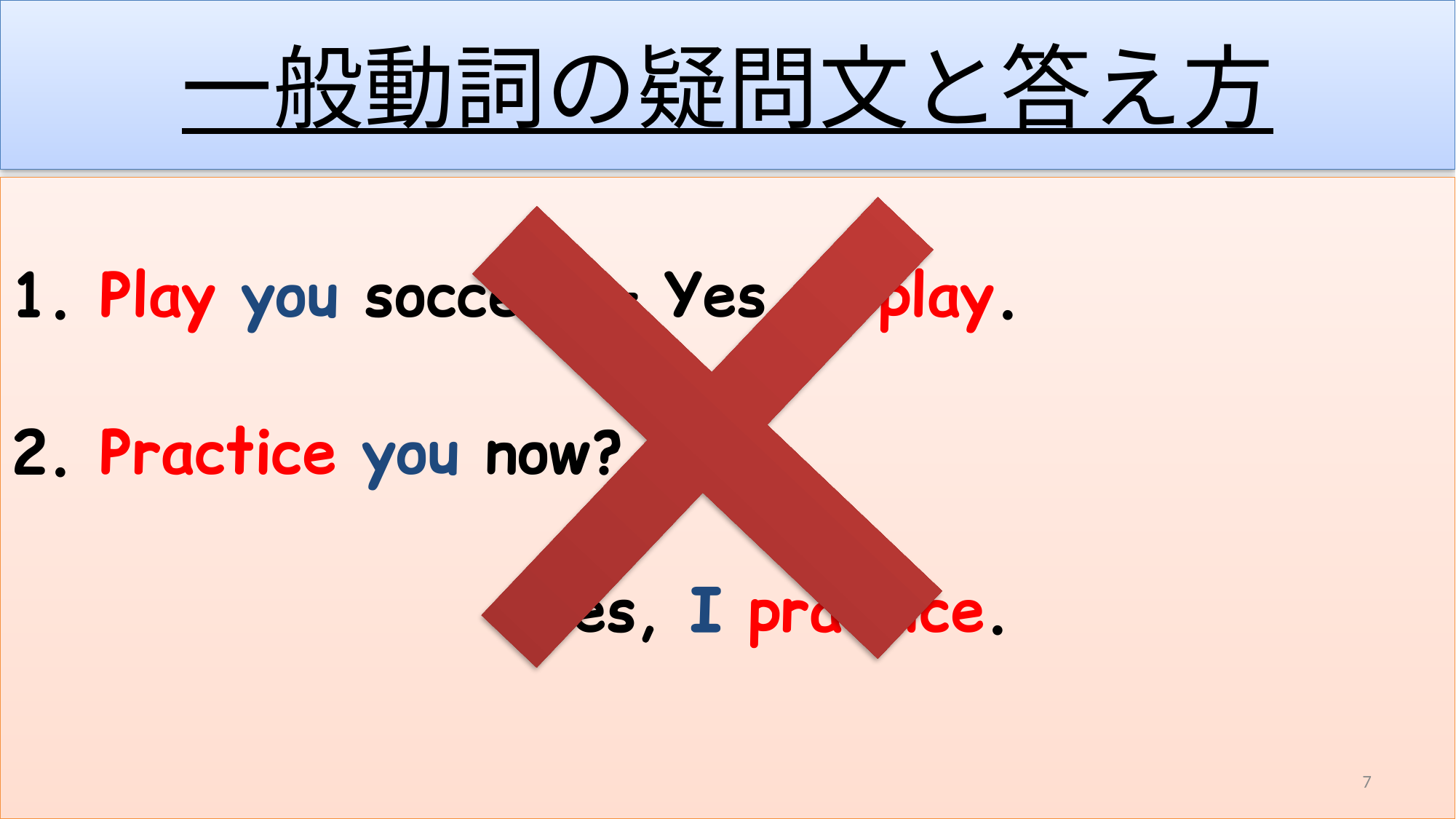

# 一般動詞の疑問文と答え方

 Play you soccer? – Yes, I play.
 Practice you now? –
                    Yes, I practice.

7